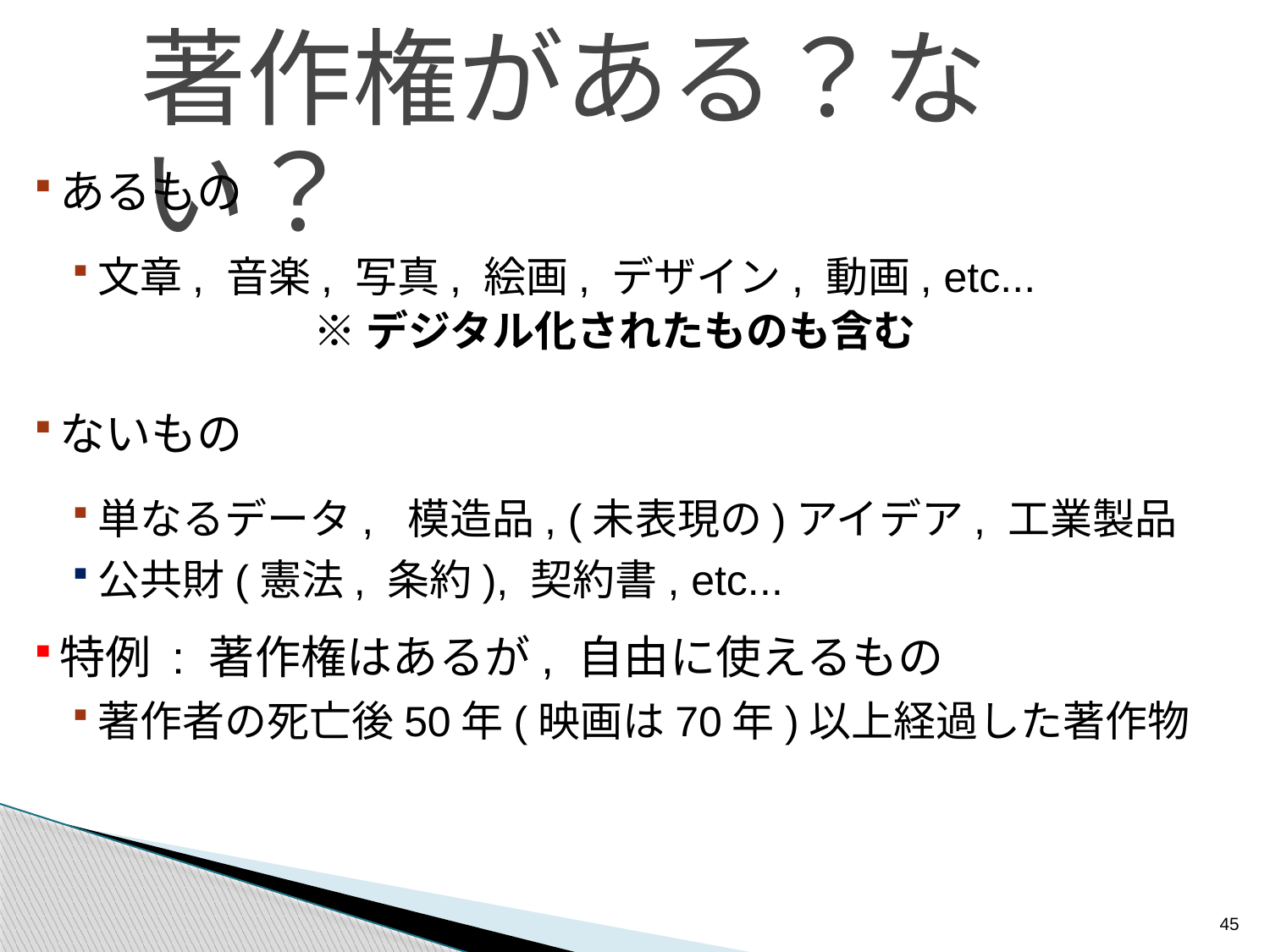

# 著作権がある？ない？
あるもの
文章, 音楽, 写真, 絵画, デザイン, 動画, etc...
			※デジタル化されたものも含む
ないもの
単なるデータ,  模造品, (未表現の)アイデア, 工業製品
公共財(憲法, 条約), 契約書, etc...
特例 : 著作権はあるが, 自由に使えるもの
著作者の死亡後50年(映画は70年)以上経過した著作物
45